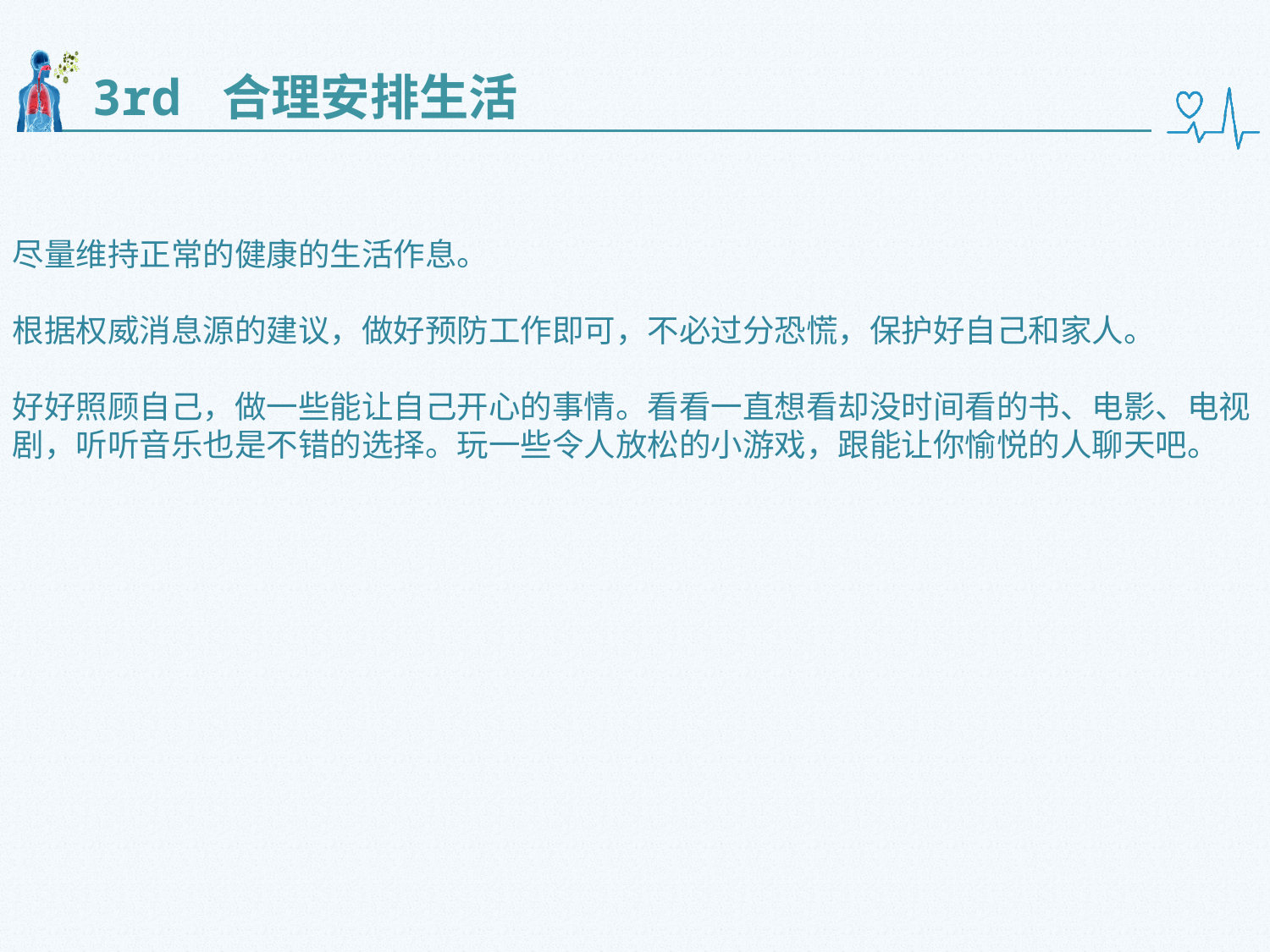

3rd 合理安排生活
尽量维持正常的健康的生活作息。
根据权威消息源的建议，做好预防工作即可，不必过分恐慌，保护好自己和家人。
好好照顾自己，做一些能让自己开心的事情。看看一直想看却没时间看的书、电影、电视剧，听听音乐也是不错的选择。玩一些令人放松的小游戏，跟能让你愉悦的人聊天吧。